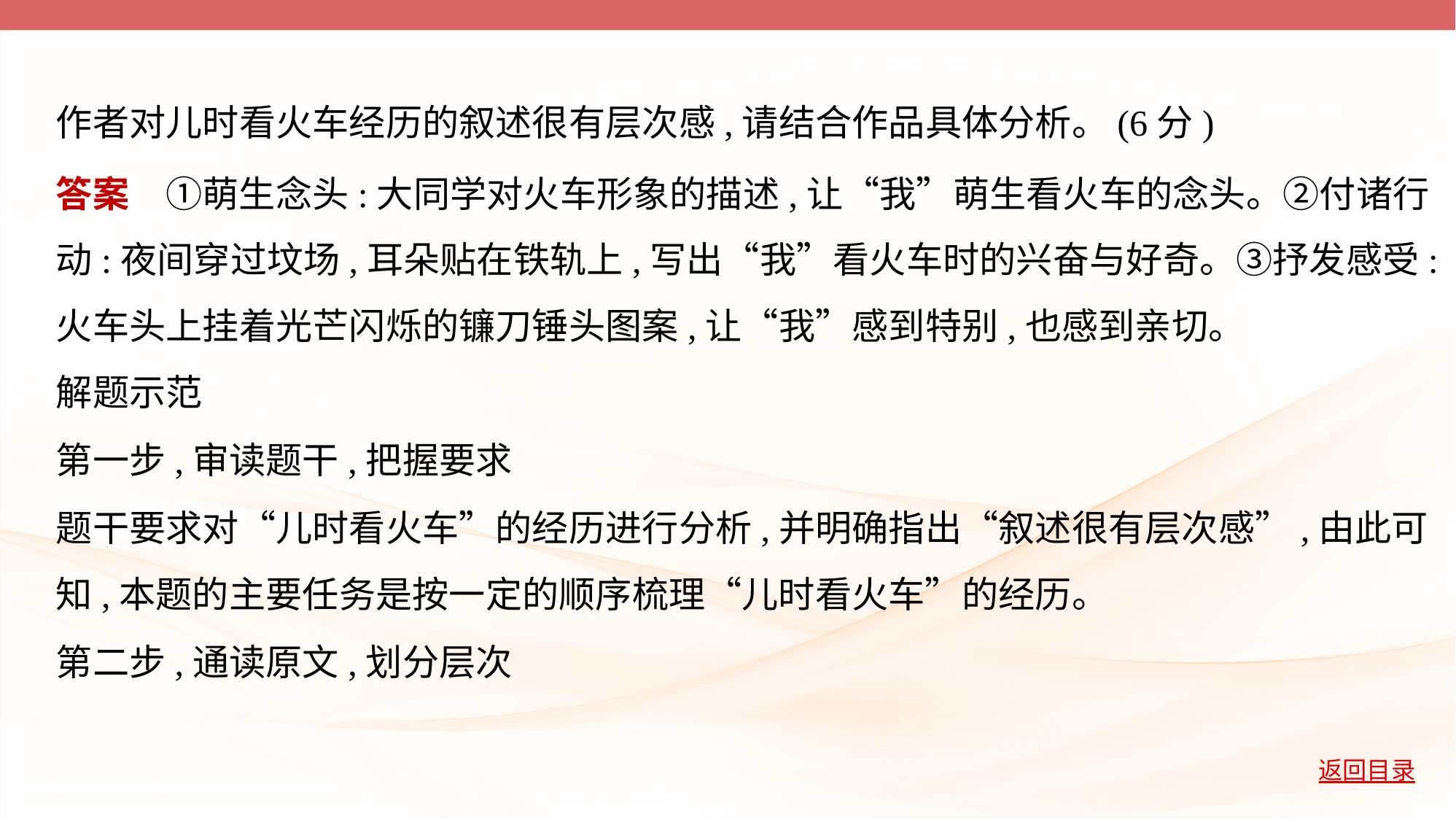

作者对儿时看火车经历的叙述很有层次感,请结合作品具体分析。(6分)

答案　①萌生念头:大同学对火车形象的描述,让“我”萌生看火车的念头。②付诸行
动:夜间穿过坟场,耳朵贴在铁轨上,写出“我”看火车时的兴奋与好奇。③抒发感受:
火车头上挂着光芒闪烁的镰刀锤头图案,让“我”感到特别,也感到亲切。

解题示范
第一步,审读题干,把握要求
题干要求对“儿时看火车”的经历进行分析,并明确指出“叙述很有层次感”,由此可
知,本题的主要任务是按一定的顺序梳理“儿时看火车”的经历。
第二步,通读原文,划分层次